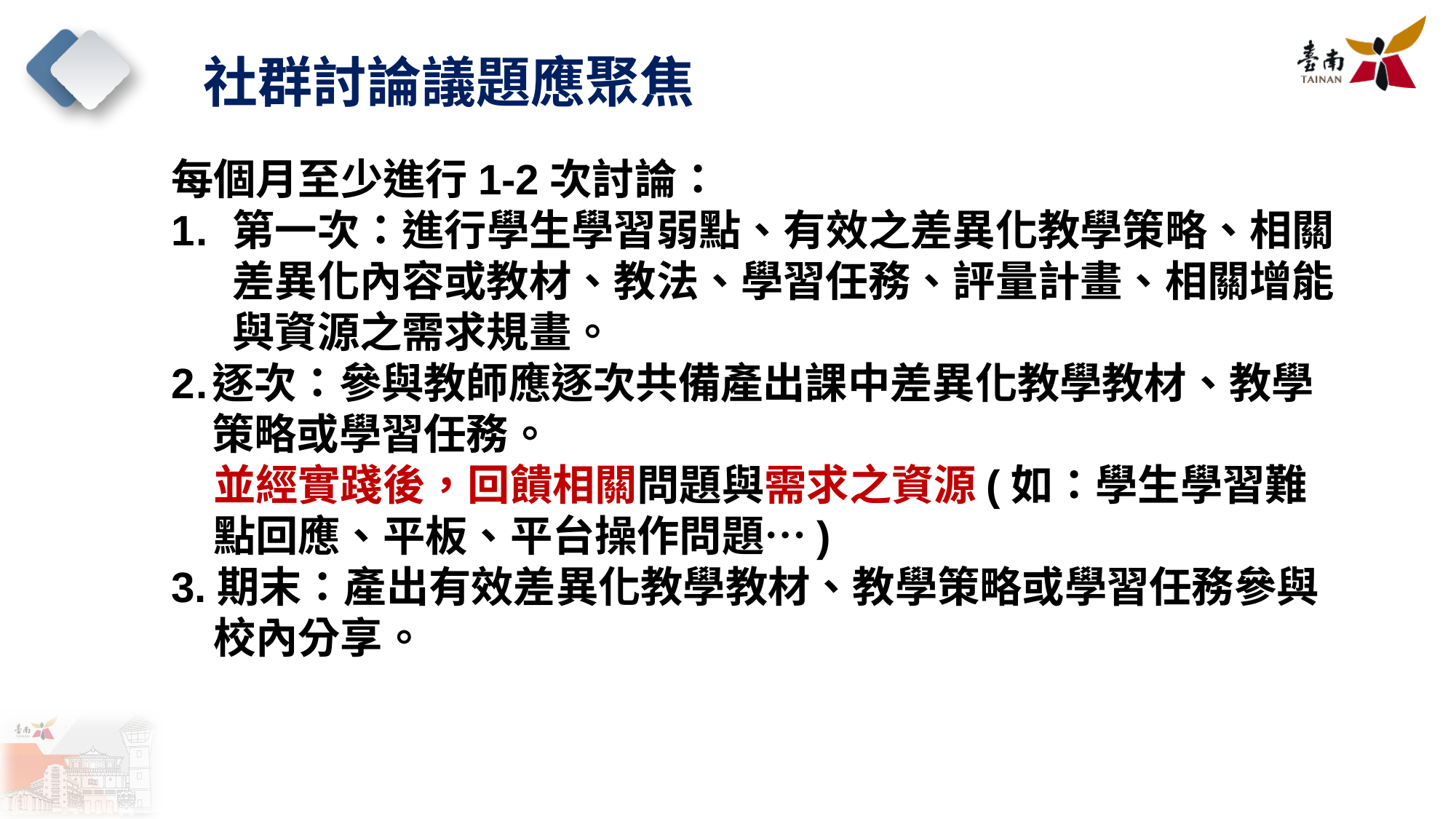

社群討論議題應聚焦
每個月至少進行1-2次討論：
第一次：進行學生學習弱點、有效之差異化教學策略、相關差異化內容或教材、教法、學習任務、評量計畫、相關增能與資源之需求規畫。
逐次：參與教師應逐次共備產出課中差異化教學教材、教學策略或學習任務。
並經實踐後，回饋相關問題與需求之資源(如：學生學習難點回應、平板、平台操作問題…)
3.期末：產出有效差異化教學教材、教學策略或學習任務參與校內分享。